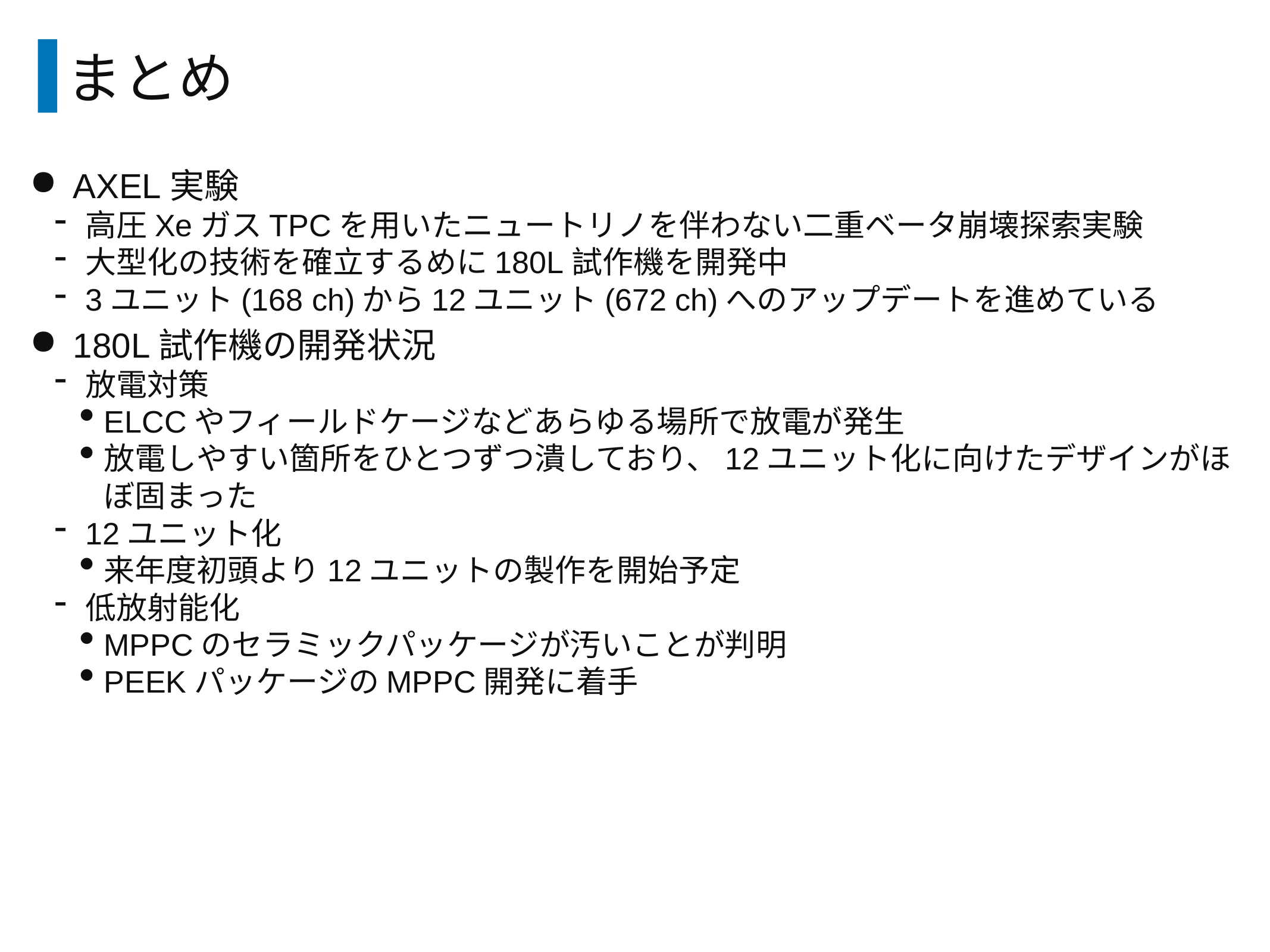

15
# まとめ
AXEL実験
高圧XeガスTPCを用いたニュートリノを伴わない二重ベータ崩壊探索実験
大型化の技術を確立するめに180L試作機を開発中
3ユニット(168 ch)から12ユニット(672 ch)へのアップデートを進めている
180L試作機の開発状況
放電対策
ELCCやフィールドケージなどあらゆる場所で放電が発生
放電しやすい箇所をひとつずつ潰しており、12ユニット化に向けたデザインがほぼ固まった
12ユニット化
来年度初頭より12ユニットの製作を開始予定
低放射能化
MPPCのセラミックパッケージが汚いことが判明
PEEKパッケージのMPPC開発に着手